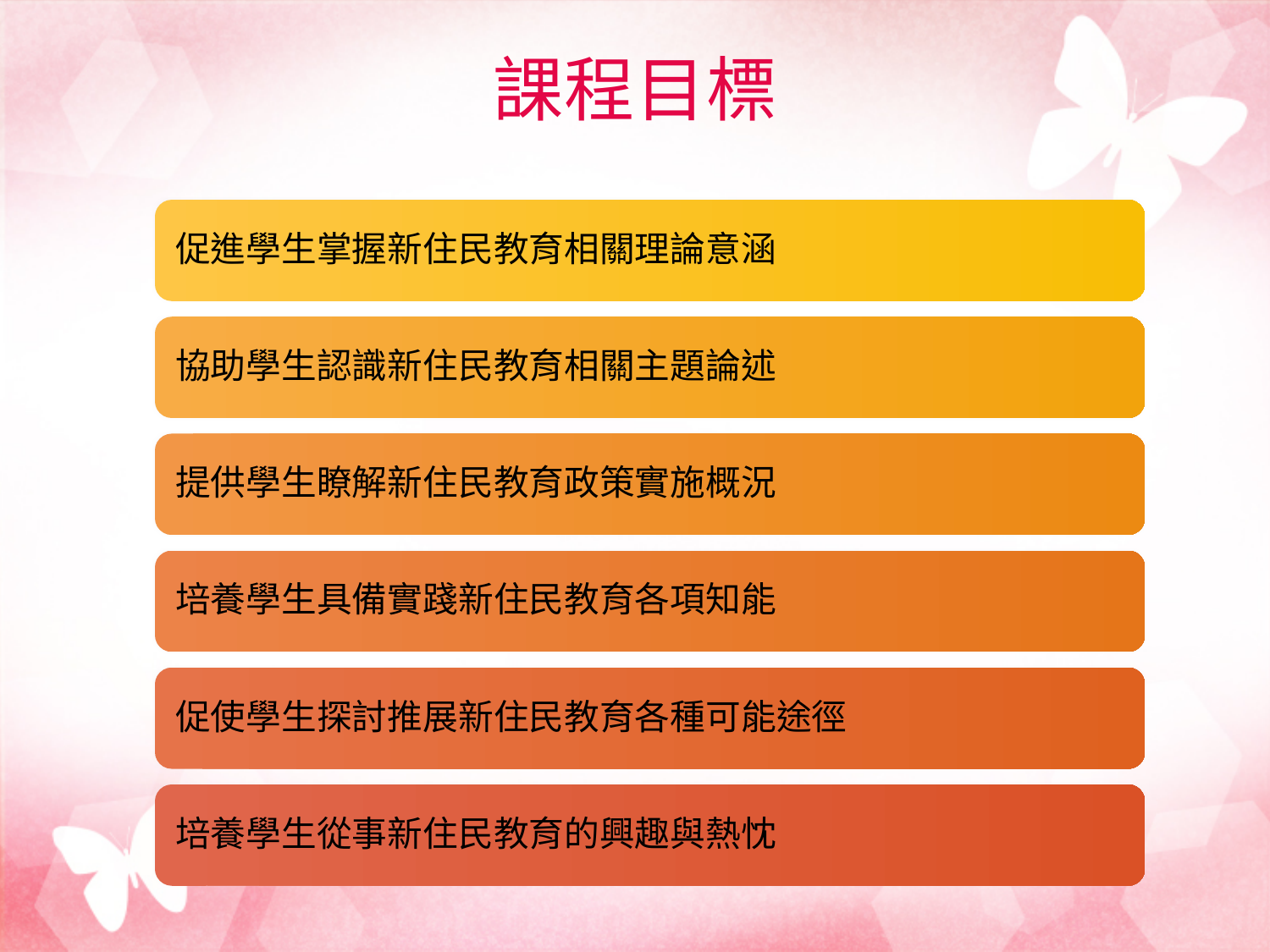

# 課程目標
促進學生掌握新住民教育相關理論意涵
協助學生認識新住民教育相關主題論述
提供學生瞭解新住民教育政策實施概況
培養學生具備實踐新住民教育各項知能
促使學生探討推展新住民教育各種可能途徑
培養學生從事新住民教育的興趣與熱忱